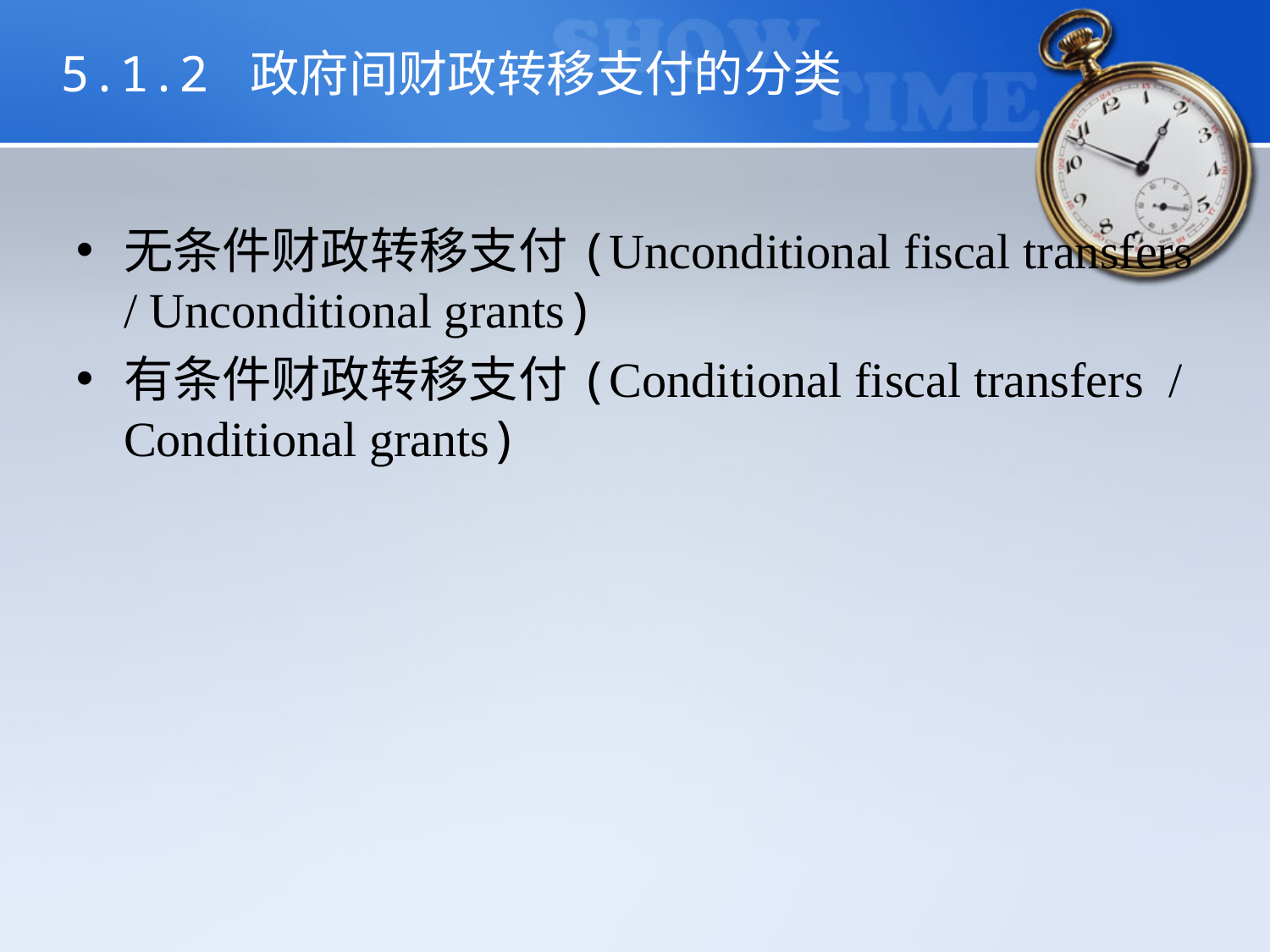

# 5.1.2 政府间财政转移支付的分类
无条件财政转移支付(Unconditional fiscal transfers / Unconditional grants)
有条件财政转移支付(Conditional fiscal transfers  / Conditional grants)